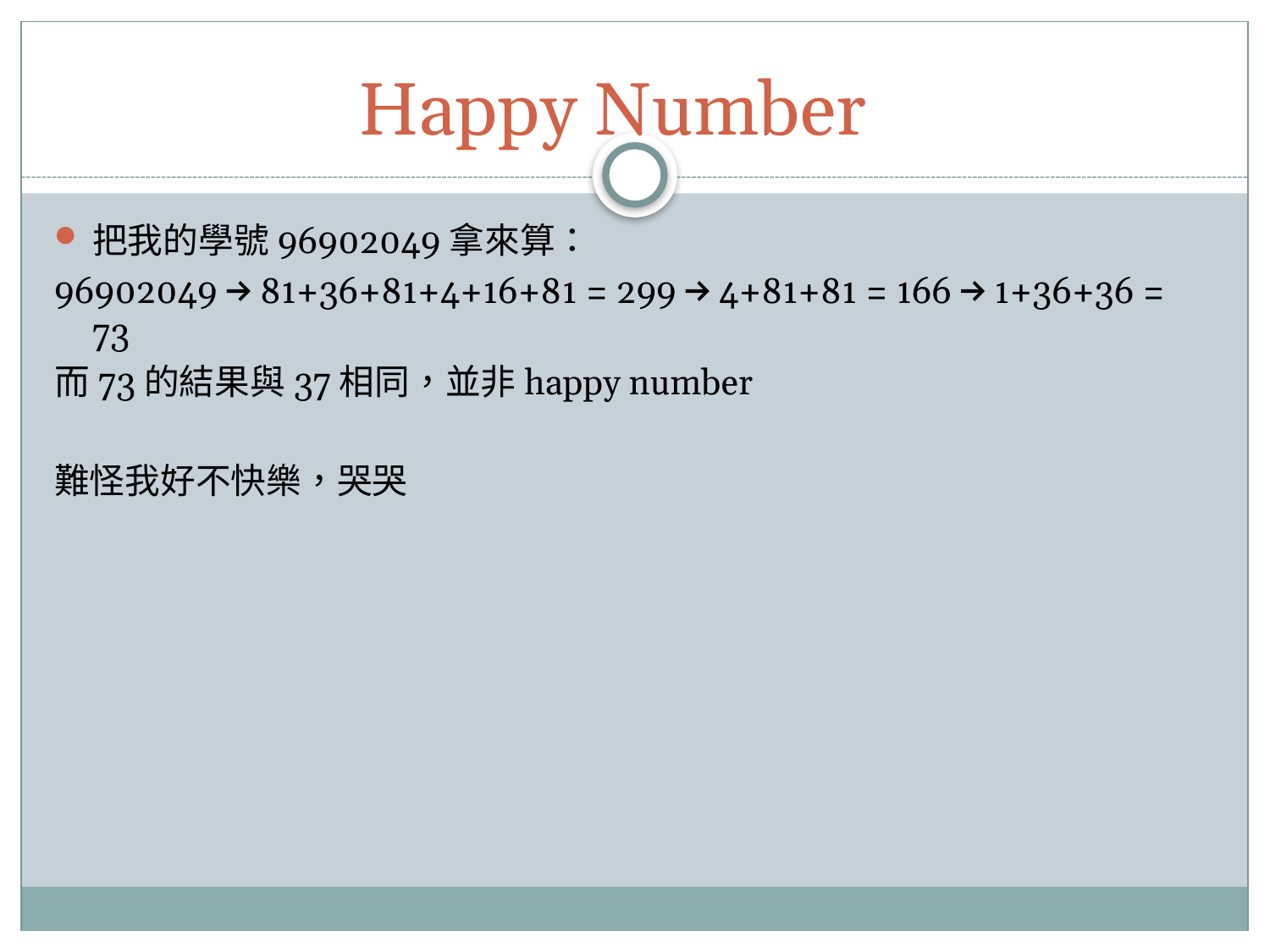

Happy Number
把我的學號96902049拿來算：
96902049 → 81+36+81+4+16+81 = 299 → 4+81+81 = 166 → 1+36+36 = 73
而73的結果與37相同，並非happy number

難怪我好不快樂，哭哭